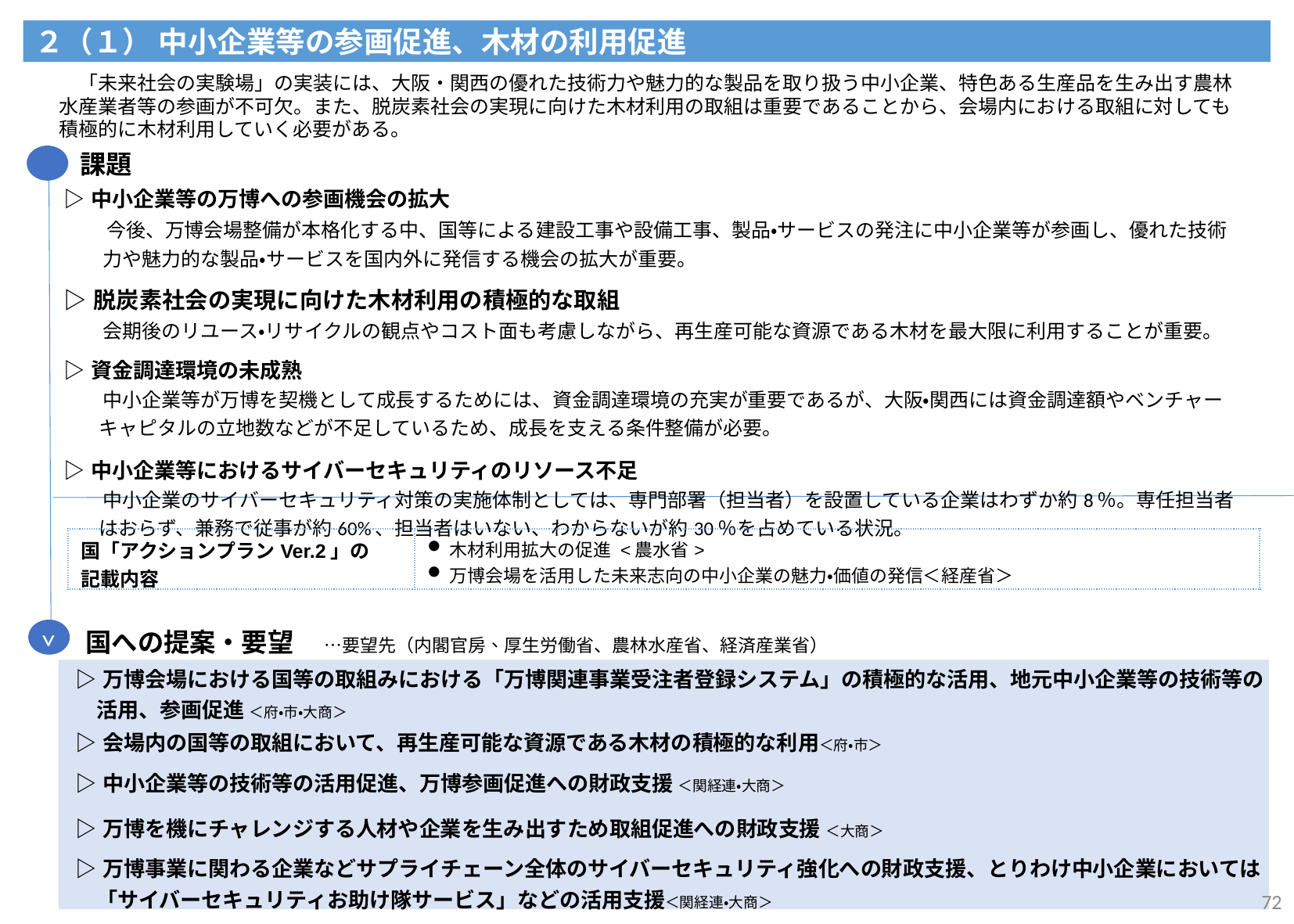

２（１） 中小企業等の参画促進、木材の利用促進
　「未来社会の実験場」の実装には、大阪・関西の優れた技術力や魅力的な製品を取り扱う中小企業、特色ある生産品を生み出す農林水産業者等の参画が不可欠。また、脱炭素社会の実現に向けた木材利用の取組は重要であることから、会場内における取組に対しても積極的に木材利用していく必要がある。
課題

| ▷中小企業等の万博への参画機会の拡大 　　今後、万博会場整備が本格化する中、国等による建設工事や設備工事、製品・サービスの発注に中小企業等が参画し、優れた技術 　　力や魅力的な製品・サービスを国内外に発信する機会の拡大が重要。 ▷脱炭素社会の実現に向けた木材利用の積極的な取組 　　会期後のリユース・リサイクルの観点やコスト面も考慮しながら、再生産可能な資源である木材を最大限に利用することが重要。 ▷資金調達環境の未成熟 　　中小企業等が万博を契機として成長するためには、資金調達環境の充実が重要であるが、大阪・関西には資金調達額やベンチャーキャピタルの立地数などが不足しているため、成長を支える条件整備が必要。 |
| --- |
| ▷中小企業等におけるサイバーセキュリティのリソース不足 　　中小企業のサイバーセキュリティ対策の実施体制としては、専門部署（担当者）を設置している企業はわずか約8％。専任担当者はおらず、兼務で従事が約60%、担当者はいない、わからないが約30％を占めている状況。 |
| 国「アクションプランVer.2」の 記載内容 | ⽊材利⽤拡⼤の促進 <農⽔省> 万博会場を活用した未来志向の中小企業の魅力・価値の発信＜経産省＞ |
| --- | --- |
>

国への提案・要望　 …要望先（内閣官房、厚生労働省、農林水産省、経済産業省）

| ▷万博会場における国等の取組みにおける「万博関連事業受注者登録システム」の積極的な活用、地元中小企業等の技術等の 　活用、参画促進 ＜府・市・大商＞ |
| --- |
| ▷会場内の国等の取組において、再生産可能な資源である木材の積極的な利用＜府・市＞ ▷中小企業等の技術等の活用促進、万博参画促進への財政支援 ＜関経連・大商＞ ▷万博を機にチャレンジする人材や企業を生み出すため取組促進への財政支援 ＜大商＞ ▷万博事業に関わる企業などサプライチェーン全体のサイバーセキュリティ強化への財政支援、とりわけ中小企業においては「サイバーセキュリティお助け隊サービス」などの活用支援＜関経連・大商＞ |

72